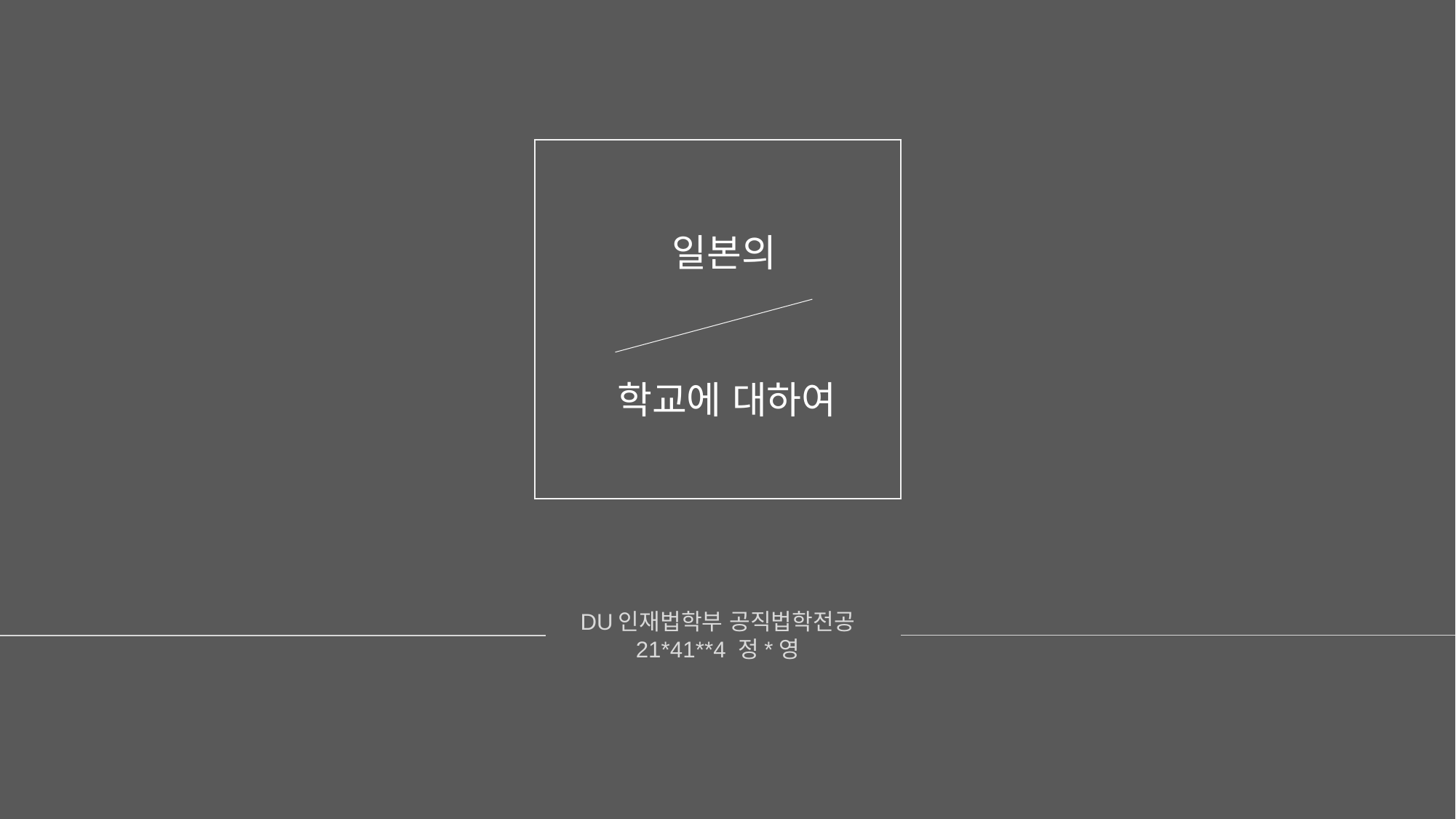

일본의
학교에 대하여
DU인재법학부 공직법학전공
21*41**4 정*영